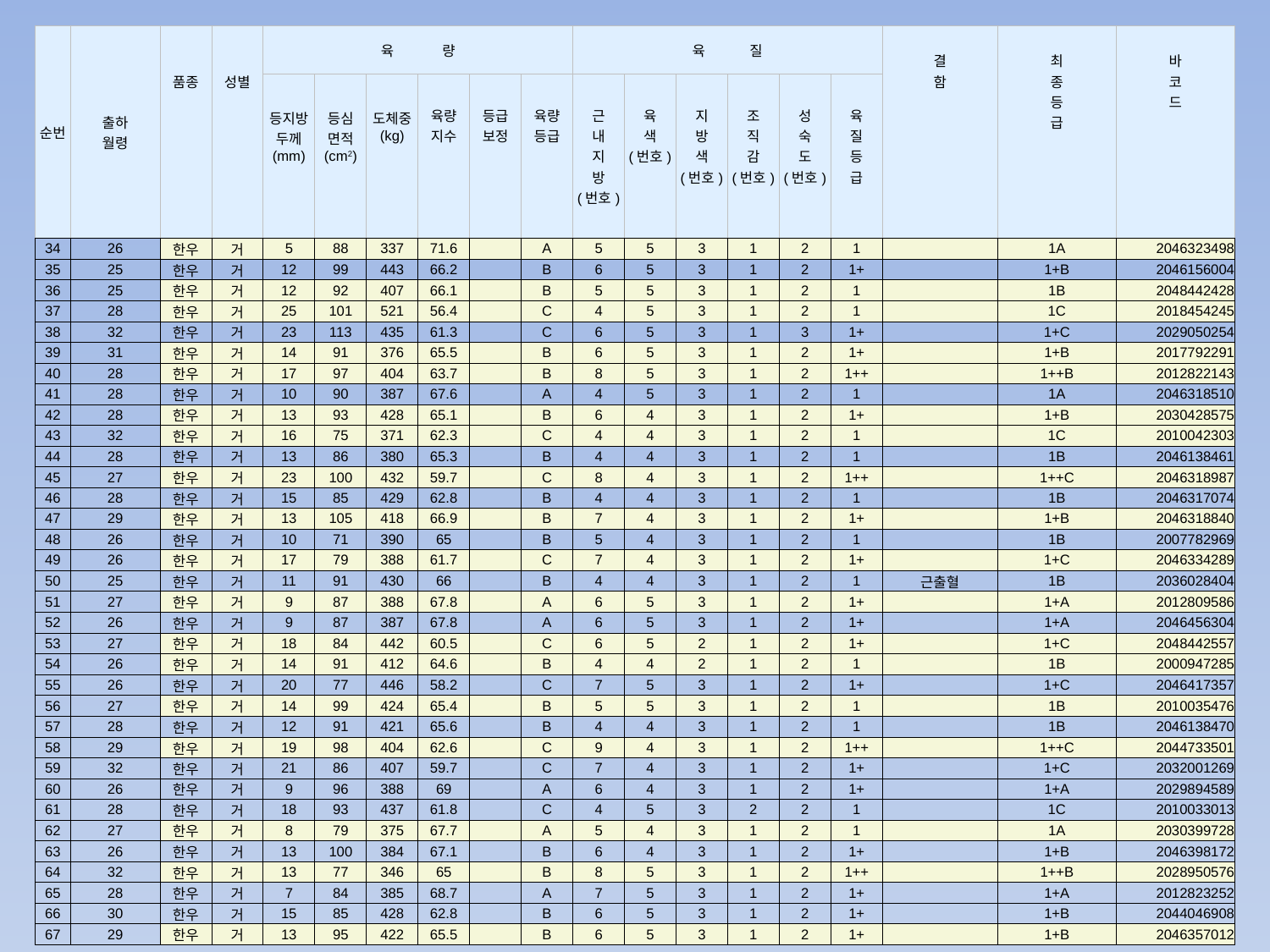

| 순번 | 출하 월령 | 품종 | 성별 | 육            량 |  |  |  |  |  | 육           질 |  |  |  |  |  | 결 함 | 최 종 등 급 | 바 코 드 |
| --- | --- | --- | --- | --- | --- | --- | --- | --- | --- | --- | --- | --- | --- | --- | --- | --- | --- | --- |
|  |  |  |  | 등지방 두께 (mm) | 등심 면적 (cm2) | 도체중 (kg) | 육량 지수 | 등급 보정 | 육량 등급 | 근 내 지 방 (번호) | 육 색 (번호) | 지 방 색 (번호) | 조 직 감 (번호) | 성 숙 도 (번호) | 육 질 등 급 |  |  |  |
| 34 | 26 | 한우 | 거 | 5 | 88 | 337 | 71.6 |  | A | 5 | 5 | 3 | 1 | 2 | 1 |  | 1A | 2046323498 |
| 35 | 25 | 한우 | 거 | 12 | 99 | 443 | 66.2 |  | B | 6 | 5 | 3 | 1 | 2 | 1+ |  | 1+B | 2046156004 |
| 36 | 25 | 한우 | 거 | 12 | 92 | 407 | 66.1 |  | B | 5 | 5 | 3 | 1 | 2 | 1 |  | 1B | 2048442428 |
| 37 | 28 | 한우 | 거 | 25 | 101 | 521 | 56.4 |  | C | 4 | 5 | 3 | 1 | 2 | 1 |  | 1C | 2018454245 |
| 38 | 32 | 한우 | 거 | 23 | 113 | 435 | 61.3 |  | C | 6 | 5 | 3 | 1 | 3 | 1+ |  | 1+C | 2029050254 |
| 39 | 31 | 한우 | 거 | 14 | 91 | 376 | 65.5 |  | B | 6 | 5 | 3 | 1 | 2 | 1+ |  | 1+B | 2017792291 |
| 40 | 28 | 한우 | 거 | 17 | 97 | 404 | 63.7 |  | B | 8 | 5 | 3 | 1 | 2 | 1++ |  | 1++B | 2012822143 |
| 41 | 28 | 한우 | 거 | 10 | 90 | 387 | 67.6 |  | A | 4 | 5 | 3 | 1 | 2 | 1 |  | 1A | 2046318510 |
| 42 | 28 | 한우 | 거 | 13 | 93 | 428 | 65.1 |  | B | 6 | 4 | 3 | 1 | 2 | 1+ |  | 1+B | 2030428575 |
| 43 | 32 | 한우 | 거 | 16 | 75 | 371 | 62.3 |  | C | 4 | 4 | 3 | 1 | 2 | 1 |  | 1C | 2010042303 |
| 44 | 28 | 한우 | 거 | 13 | 86 | 380 | 65.3 |  | B | 4 | 4 | 3 | 1 | 2 | 1 |  | 1B | 2046138461 |
| 45 | 27 | 한우 | 거 | 23 | 100 | 432 | 59.7 |  | C | 8 | 4 | 3 | 1 | 2 | 1++ |  | 1++C | 2046318987 |
| 46 | 28 | 한우 | 거 | 15 | 85 | 429 | 62.8 |  | B | 4 | 4 | 3 | 1 | 2 | 1 |  | 1B | 2046317074 |
| 47 | 29 | 한우 | 거 | 13 | 105 | 418 | 66.9 |  | B | 7 | 4 | 3 | 1 | 2 | 1+ |  | 1+B | 2046318840 |
| 48 | 26 | 한우 | 거 | 10 | 71 | 390 | 65 |  | B | 5 | 4 | 3 | 1 | 2 | 1 |  | 1B | 2007782969 |
| 49 | 26 | 한우 | 거 | 17 | 79 | 388 | 61.7 |  | C | 7 | 4 | 3 | 1 | 2 | 1+ |  | 1+C | 2046334289 |
| 50 | 25 | 한우 | 거 | 11 | 91 | 430 | 66 |  | B | 4 | 4 | 3 | 1 | 2 | 1 | 근출혈 | 1B | 2036028404 |
| 51 | 27 | 한우 | 거 | 9 | 87 | 388 | 67.8 |  | A | 6 | 5 | 3 | 1 | 2 | 1+ |  | 1+A | 2012809586 |
| 52 | 26 | 한우 | 거 | 9 | 87 | 387 | 67.8 |  | A | 6 | 5 | 3 | 1 | 2 | 1+ |  | 1+A | 2046456304 |
| 53 | 27 | 한우 | 거 | 18 | 84 | 442 | 60.5 |  | C | 6 | 5 | 2 | 1 | 2 | 1+ |  | 1+C | 2048442557 |
| 54 | 26 | 한우 | 거 | 14 | 91 | 412 | 64.6 |  | B | 4 | 4 | 2 | 1 | 2 | 1 |  | 1B | 2000947285 |
| 55 | 26 | 한우 | 거 | 20 | 77 | 446 | 58.2 |  | C | 7 | 5 | 3 | 1 | 2 | 1+ |  | 1+C | 2046417357 |
| 56 | 27 | 한우 | 거 | 14 | 99 | 424 | 65.4 |  | B | 5 | 5 | 3 | 1 | 2 | 1 |  | 1B | 2010035476 |
| 57 | 28 | 한우 | 거 | 12 | 91 | 421 | 65.6 |  | B | 4 | 4 | 3 | 1 | 2 | 1 |  | 1B | 2046138470 |
| 58 | 29 | 한우 | 거 | 19 | 98 | 404 | 62.6 |  | C | 9 | 4 | 3 | 1 | 2 | 1++ |  | 1++C | 2044733501 |
| 59 | 32 | 한우 | 거 | 21 | 86 | 407 | 59.7 |  | C | 7 | 4 | 3 | 1 | 2 | 1+ |  | 1+C | 2032001269 |
| 60 | 26 | 한우 | 거 | 9 | 96 | 388 | 69 |  | A | 6 | 4 | 3 | 1 | 2 | 1+ |  | 1+A | 2029894589 |
| 61 | 28 | 한우 | 거 | 18 | 93 | 437 | 61.8 |  | C | 4 | 5 | 3 | 2 | 2 | 1 |  | 1C | 2010033013 |
| 62 | 27 | 한우 | 거 | 8 | 79 | 375 | 67.7 |  | A | 5 | 4 | 3 | 1 | 2 | 1 |  | 1A | 2030399728 |
| 63 | 26 | 한우 | 거 | 13 | 100 | 384 | 67.1 |  | B | 6 | 4 | 3 | 1 | 2 | 1+ |  | 1+B | 2046398172 |
| 64 | 32 | 한우 | 거 | 13 | 77 | 346 | 65 |  | B | 8 | 5 | 3 | 1 | 2 | 1++ |  | 1++B | 2028950576 |
| 65 | 28 | 한우 | 거 | 7 | 84 | 385 | 68.7 |  | A | 7 | 5 | 3 | 1 | 2 | 1+ |  | 1+A | 2012823252 |
| 66 | 30 | 한우 | 거 | 15 | 85 | 428 | 62.8 |  | B | 6 | 5 | 3 | 1 | 2 | 1+ |  | 1+B | 2044046908 |
| 67 | 29 | 한우 | 거 | 13 | 95 | 422 | 65.5 |  | B | 6 | 5 | 3 | 1 | 2 | 1+ |  | 1+B | 2046357012 |